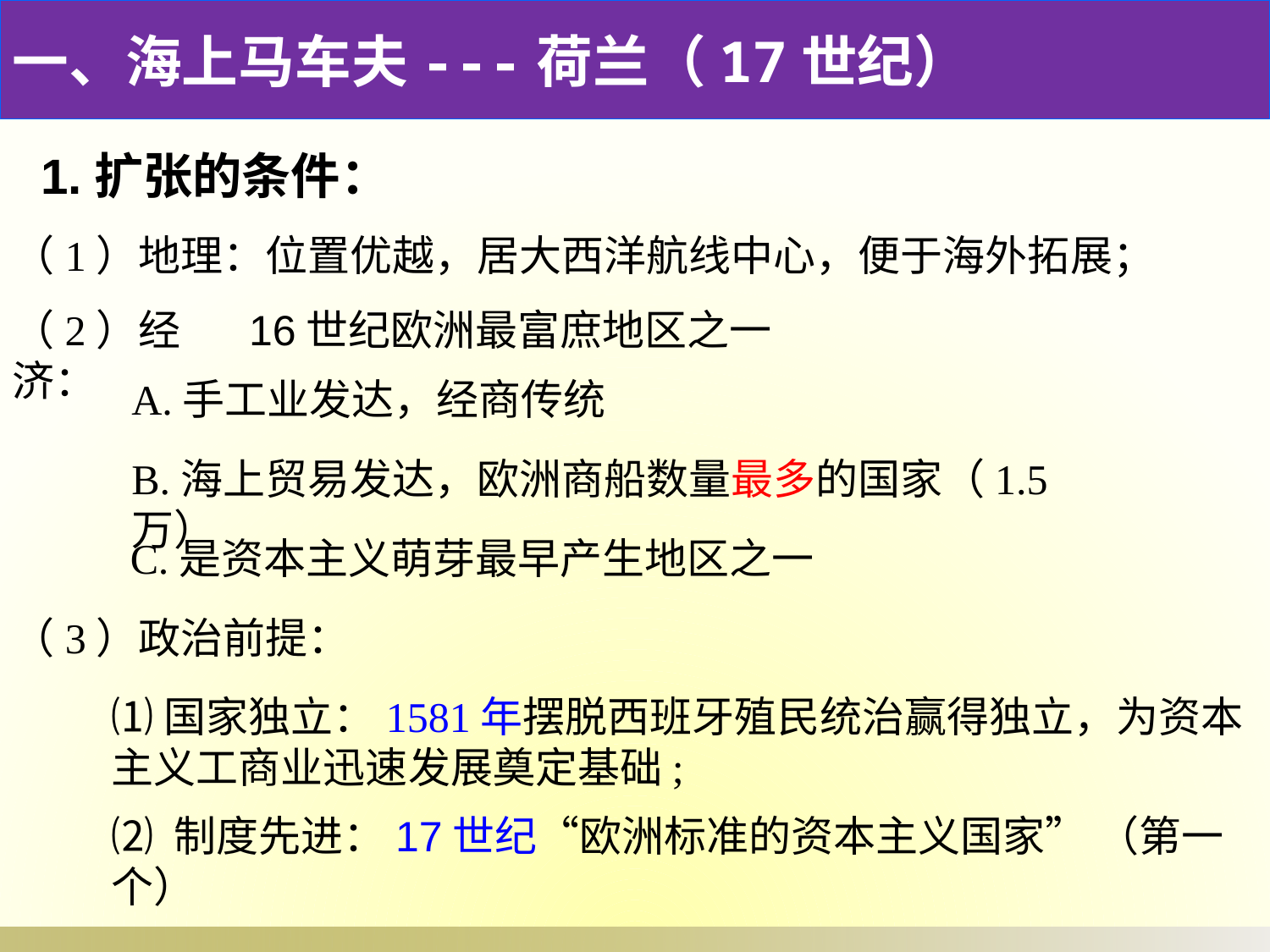

一、海上马车夫---荷兰（17世纪）
1.扩张的条件：
（1）地理：位置优越，居大西洋航线中心，便于海外拓展；
（2）经济：
16世纪欧洲最富庶地区之一
A.手工业发达，经商传统
B.海上贸易发达，欧洲商船数量最多的国家（1.5万）
C.是资本主义萌芽最早产生地区之一
（3）政治前提：
⑴国家独立：1581年摆脱西班牙殖民统治赢得独立，为资本主义工商业迅速发展奠定基础;
⑵ 制度先进：17世纪“欧洲标准的资本主义国家” （第一个）